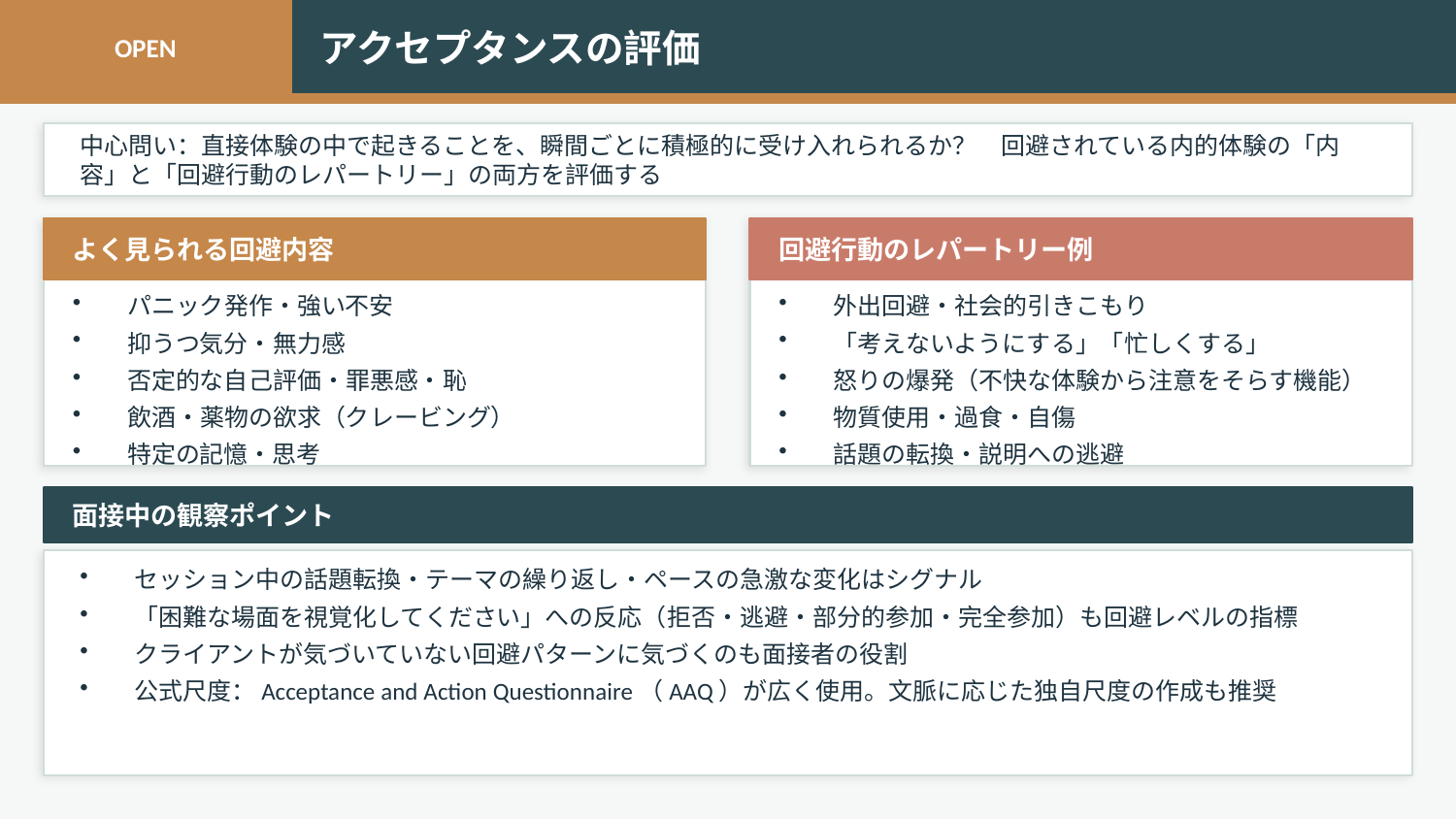

OPEN
アクセプタンスの評価

中心問い：直接体験の中で起きることを、瞬間ごとに積極的に受け入れられるか？　回避されている内的体験の「内容」と「回避行動のレパートリー」の両方を評価する

よく見られる回避内容

回避行動のレパートリー例
パニック発作・強い不安
抑うつ気分・無力感
否定的な自己評価・罪悪感・恥
飲酒・薬物の欲求（クレービング）
特定の記憶・思考
外出回避・社会的引きこもり
「考えないようにする」「忙しくする」
怒りの爆発（不快な体験から注意をそらす機能）
物質使用・過食・自傷
話題の転換・説明への逃避

面接中の観察ポイント

セッション中の話題転換・テーマの繰り返し・ペースの急激な変化はシグナル
「困難な場面を視覚化してください」への反応（拒否・逃避・部分的参加・完全参加）も回避レベルの指標
クライアントが気づいていない回避パターンに気づくのも面接者の役割
公式尺度：Acceptance and Action Questionnaire（AAQ）が広く使用。文脈に応じた独自尺度の作成も推奨